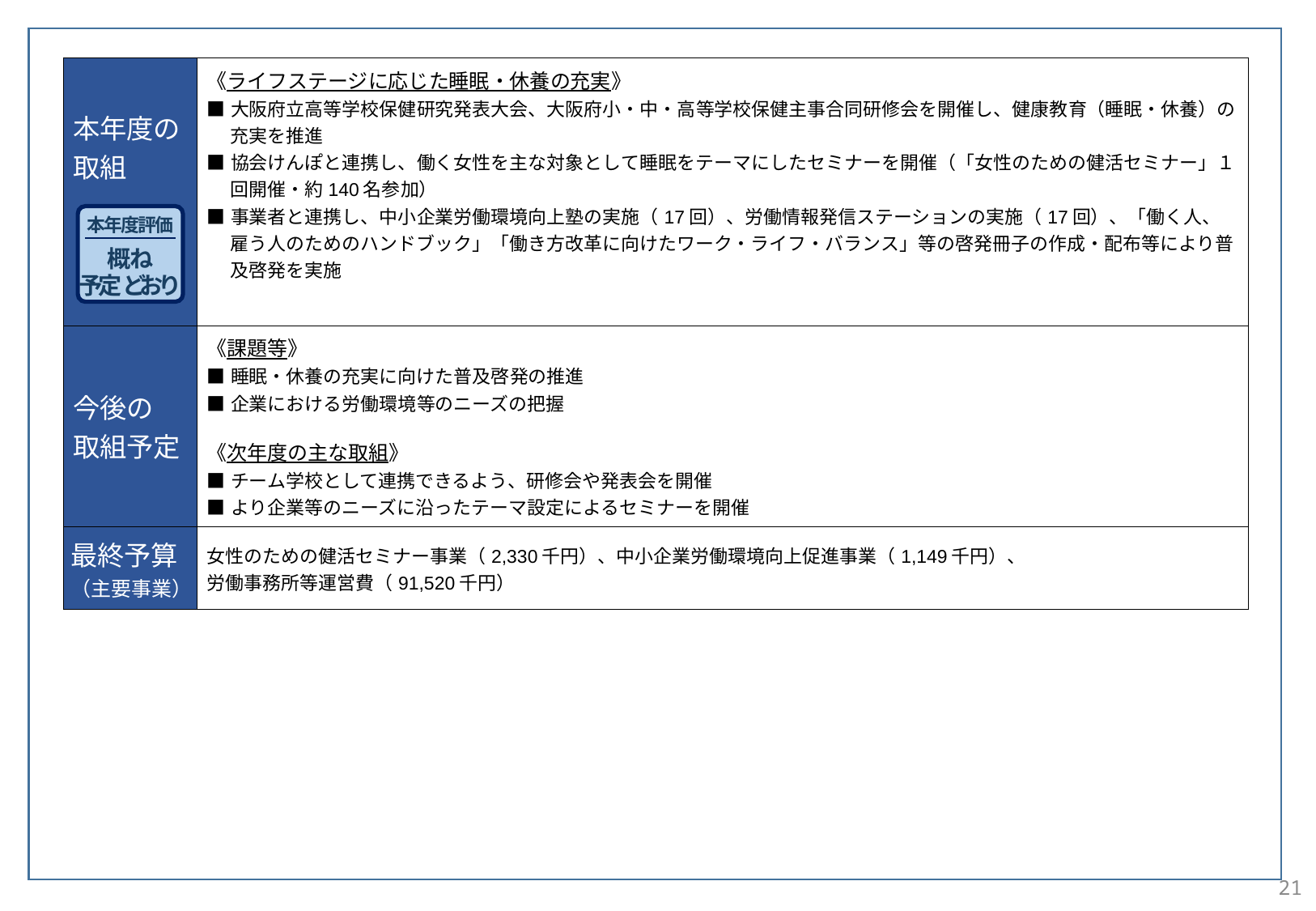

| 本年度の 取組 | 《ライフステージに応じた睡眠・休養の充実》 ■大阪府立高等学校保健研究発表大会、大阪府小・中・高等学校保健主事合同研修会を開催し、健康教育（睡眠・休養）の充実を推進 ■協会けんぽと連携し、働く女性を主な対象として睡眠をテーマにしたセミナーを開催（「女性のための健活セミナー」１回開催・約140名参加） ■事業者と連携し、中小企業労働環境向上塾の実施（17回）、労働情報発信ステーションの実施（17回）、「働く人、雇う人のためのハンドブック」「働き方改革に向けたワーク・ライフ・バランス」等の啓発冊子の作成・配布等により普及啓発を実施 |
| --- | --- |
| 今後の 取組予定 | 《課題等》 ■睡眠・休養の充実に向けた普及啓発の推進 ■企業における労働環境等のニーズの把握 《次年度の主な取組》 ■チーム学校として連携できるよう、研修会や発表会を開催 ■より企業等のニーズに沿ったテーマ設定によるセミナーを開催 |
| 最終予算 （主要事業） | 女性のための健活セミナー事業（2,330千円）、中小企業労働環境向上促進事業（1,149千円）、 労働事務所等運営費（91,520千円） |
本年度評価

概ね
予定どおり
21